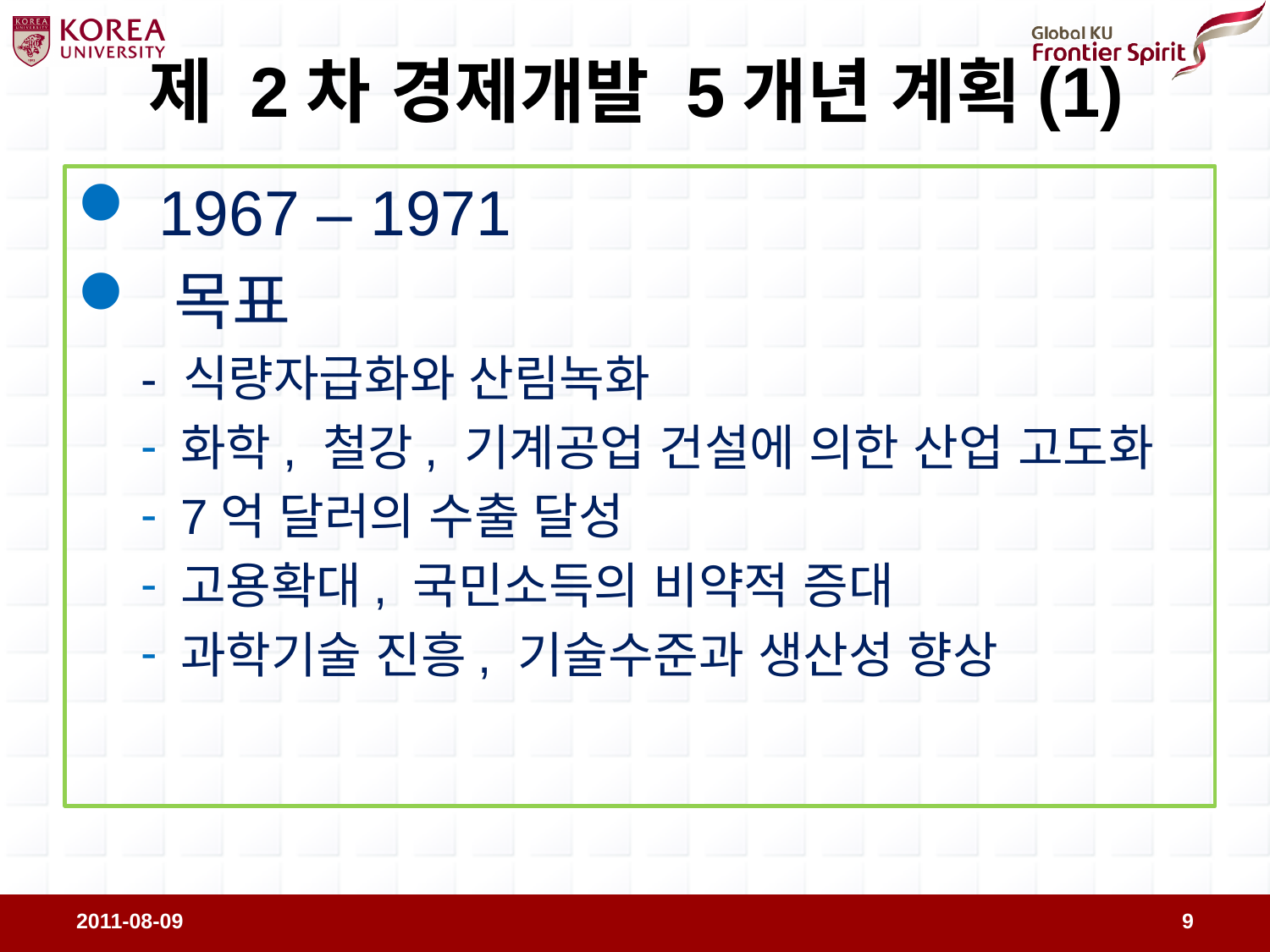

# 제 2차 경제개발 5개년 계획(1)
 1967 – 1971
 목표
- 식량자급화와 산림녹화
화학, 철강, 기계공업 건설에 의한 산업 고도화
7억 달러의 수출 달성
고용확대, 국민소득의 비약적 증대
과학기술 진흥, 기술수준과 생산성 향상

2011-08-09
9